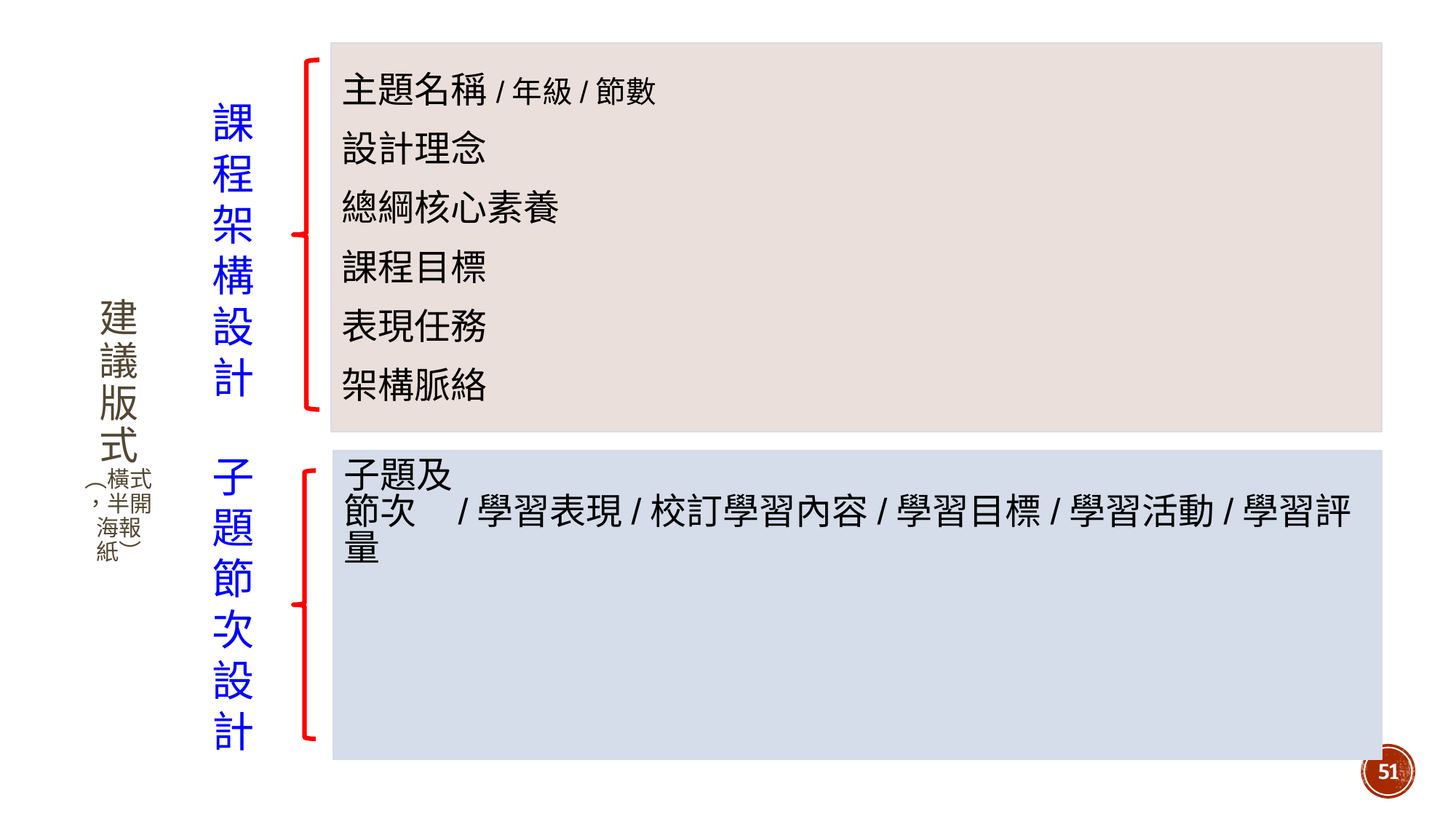

主題名稱/年級/節數
設計理念
總綱核心素養
課程目標
表現任務
架構脈絡

課程架構
設計
# 建議版式 ︵橫式 ，半開海報紙︶
子題節次設計
子題及
節次    /學習表現/校訂學習內容/學習目標/學習活動/學習評量

51